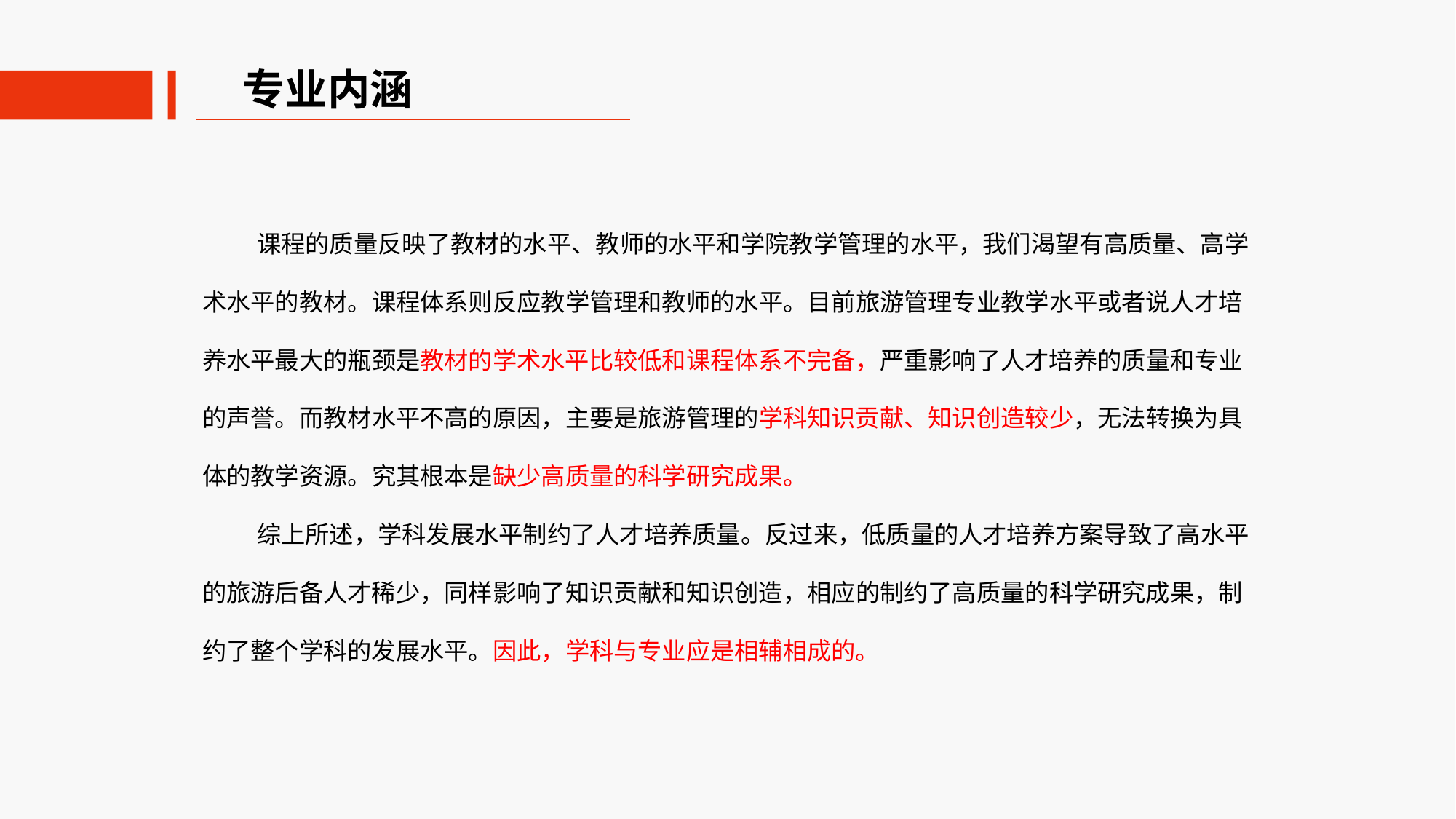

专业内涵

课程的质量反映了教材的水平、教师的水平和学院教学管理的水平，我们渴望有高质量、高学术水平的教材。课程体系则反应教学管理和教师的水平。目前旅游管理专业教学水平或者说人才培养水平最大的瓶颈是教材的学术水平比较低和课程体系不完备，严重影响了人才培养的质量和专业的声誉。而教材水平不高的原因，主要是旅游管理的学科知识贡献、知识创造较少，无法转换为具体的教学资源。究其根本是缺少高质量的科学研究成果。
综上所述，学科发展水平制约了人才培养质量。反过来，低质量的人才培养方案导致了高水平的旅游后备人才稀少，同样影响了知识贡献和知识创造，相应的制约了高质量的科学研究成果，制约了整个学科的发展水平。因此，学科与专业应是相辅相成的。